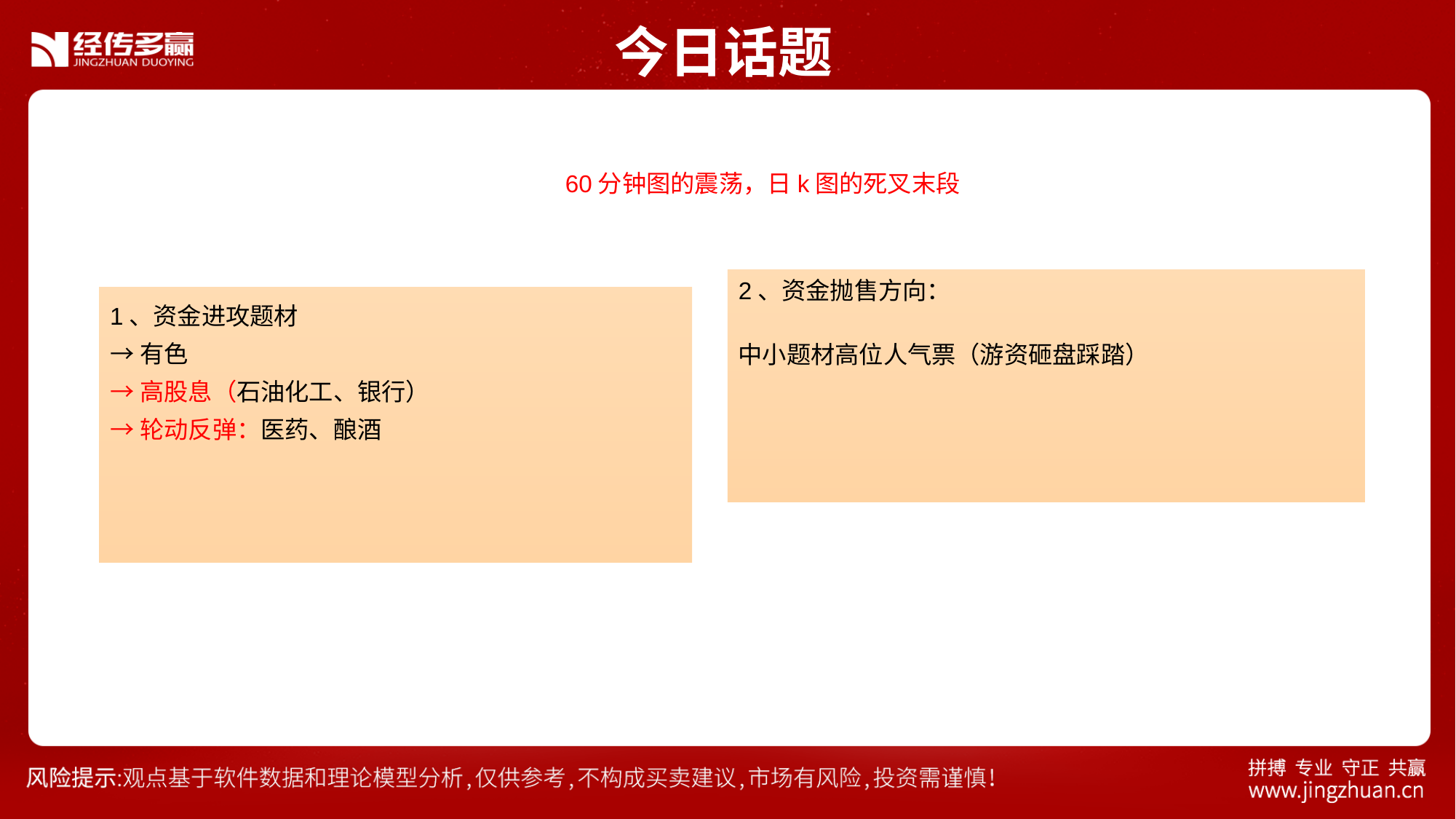

今日话题
60分钟图的震荡，日k图的死叉末段
2、资金抛售方向：

中小题材高位人气票（游资砸盘踩踏）

1、资金进攻题材
→有色
→高股息（石油化工、银行）
→轮动反弹：医药、酿酒